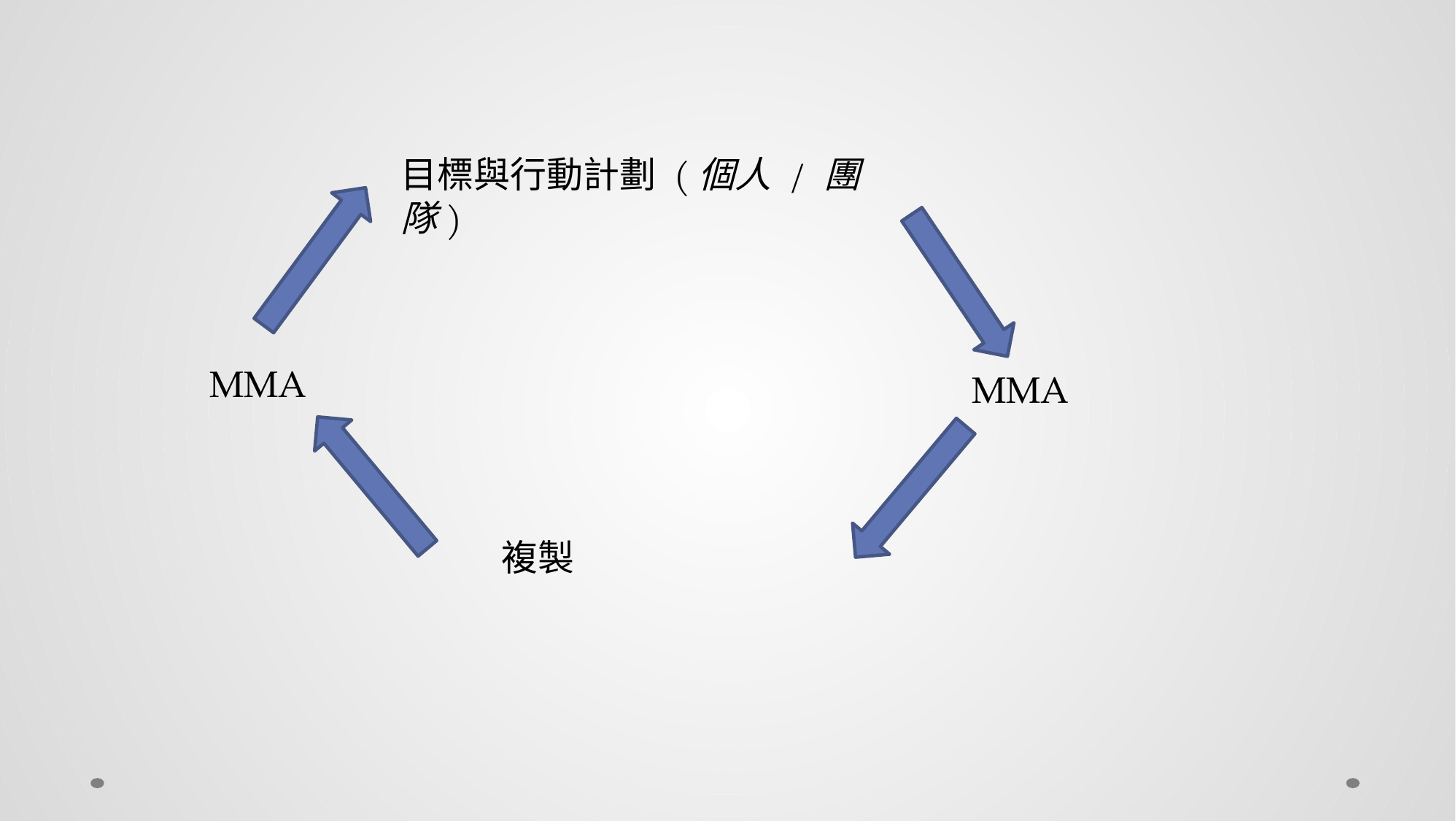

目標與行動計劃 (個人 / 團隊)

MMA
MMA

複製